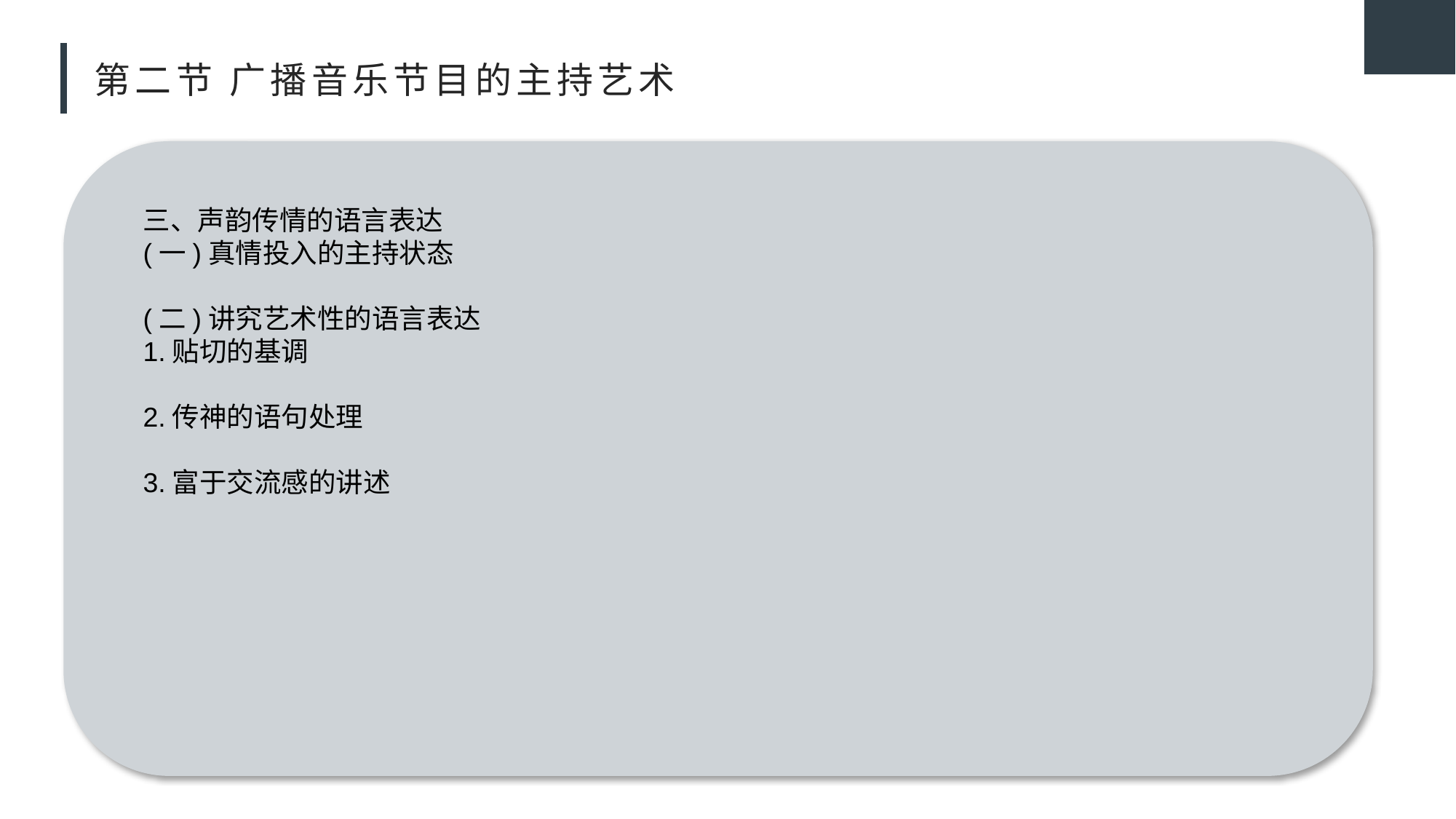

# 第二节 广播音乐节目的主持艺术

三、声韵传情的语言表达
(一)真情投入的主持状态

(二)讲究艺术性的语言表达
1.贴切的基调

2.传神的语句处理

3.富于交流感的讲述